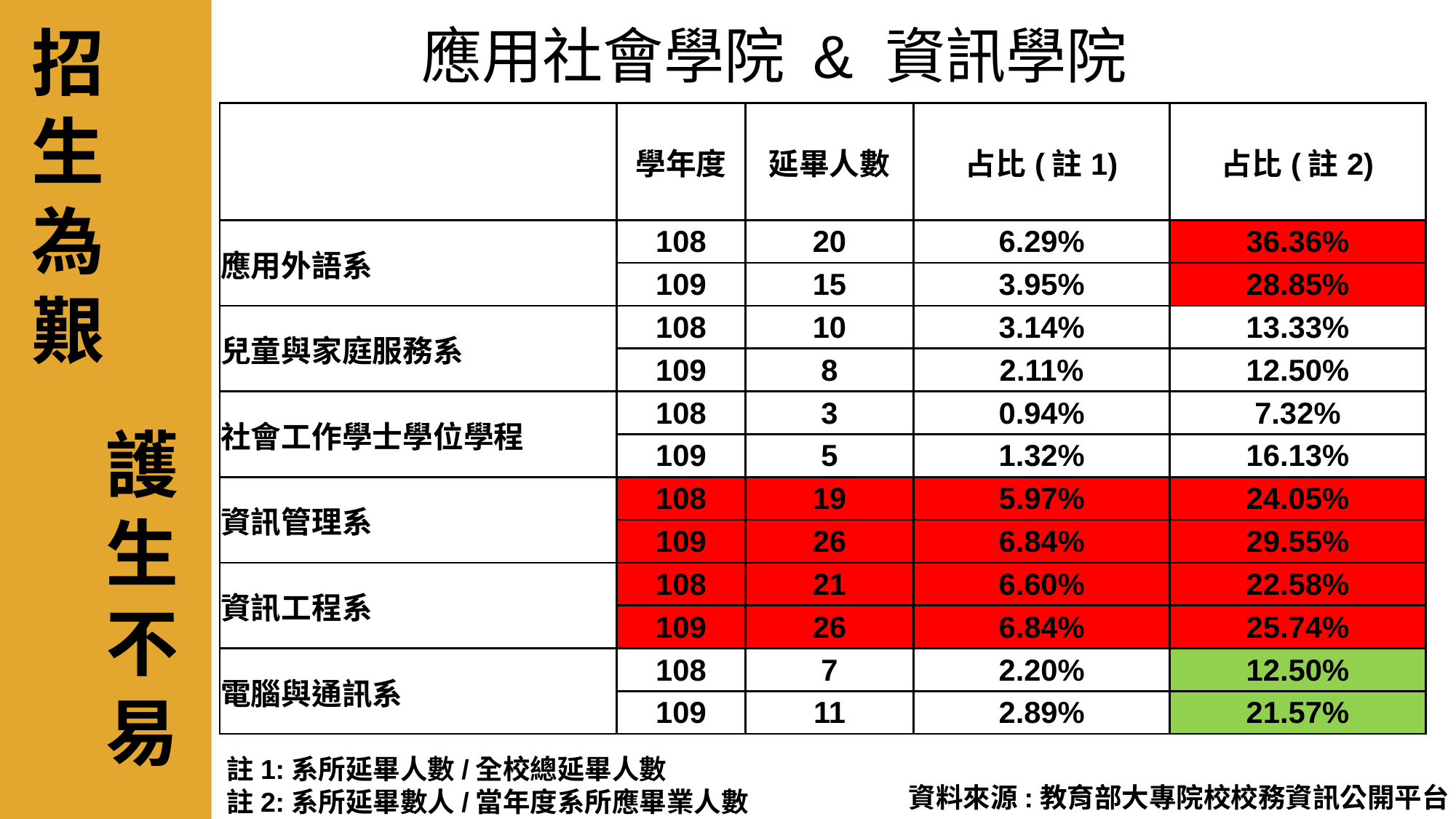

應用社會學院 & 資訊學院
招

生

為

艱

|  | 學年度 | 延畢人數 | 占比(註1) | 占比(註2) |
| --- | --- | --- | --- | --- |
| 應用外語系 | 108 | 20 | 6.29% | 36.36% |
|  | 109 | 15 | 3.95% | 28.85% |
| 兒童與家庭服務系 | 108 | 10 | 3.14% | 13.33% |
|  | 109 | 8 | 2.11% | 12.50% |
| 社會工作學士學位學程 | 108 | 3 | 0.94% | 7.32% |
|  | 109 | 5 | 1.32% | 16.13% |
| 資訊管理系 | 108 | 19 | 5.97% | 24.05% |
|  | 109 | 26 | 6.84% | 29.55% |
| 資訊工程系 | 108 | 21 | 6.60% | 22.58% |
|  | 109 | 26 | 6.84% | 25.74% |
| 電腦與通訊系 | 108 | 7 | 2.20% | 12.50% |
|  | 109 | 11 | 2.89% | 21.57% |
護

生

不

易

註1:系所延畢人數/全校總延畢人數
註2:系所延畢數人/當年度系所應畢業人數

資料來源:教育部大專院校校務資訊公開平台